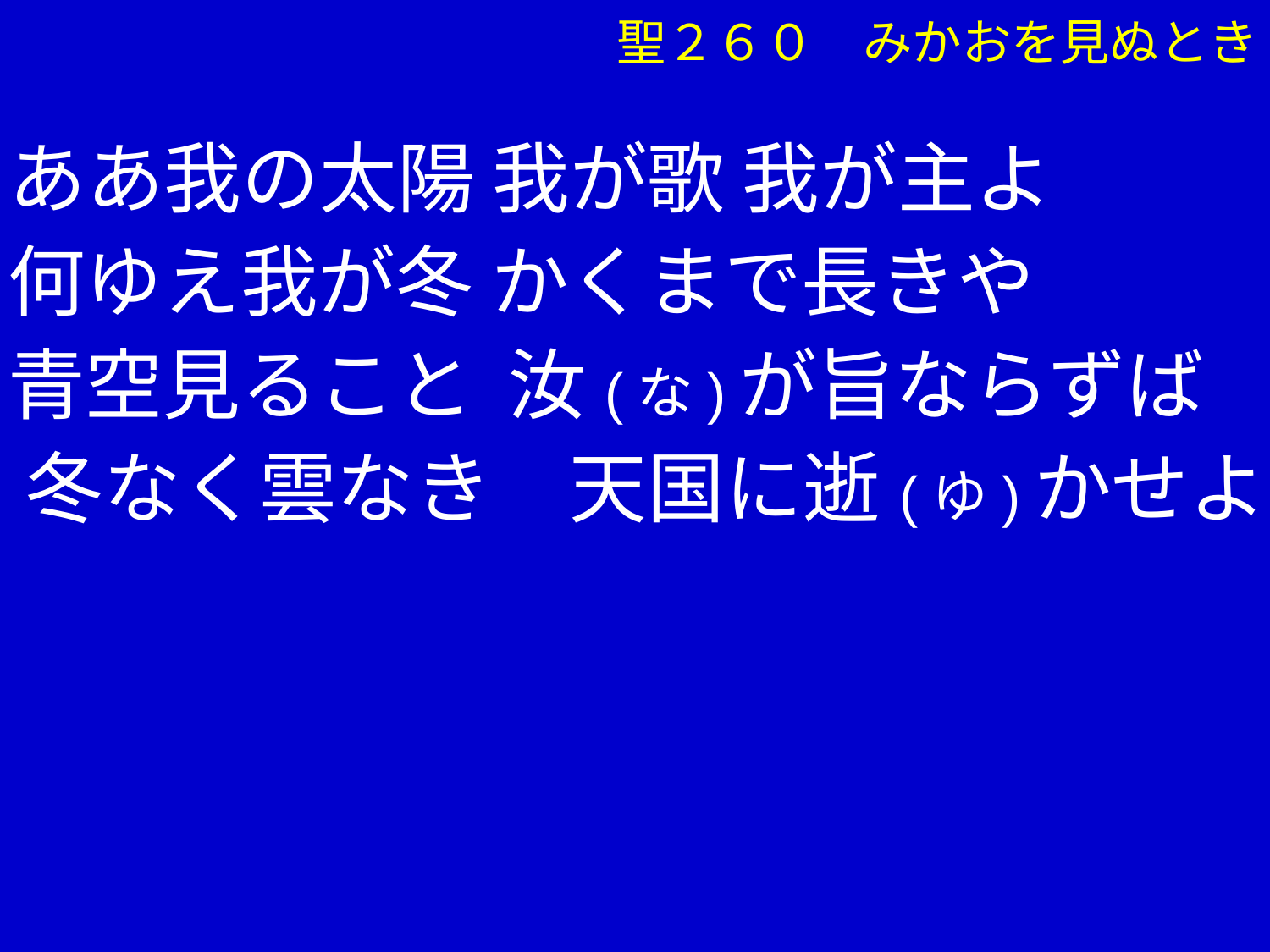

聖２６０　みかおを見ぬとき
④ああ我の太陽 我が歌 我が主よ
　 何ゆえ我が冬 かくまで長きや
　 青空見ること  汝(な)が旨ならずば
 　冬なく雲なき　天国に逝(ゆ)かせよ